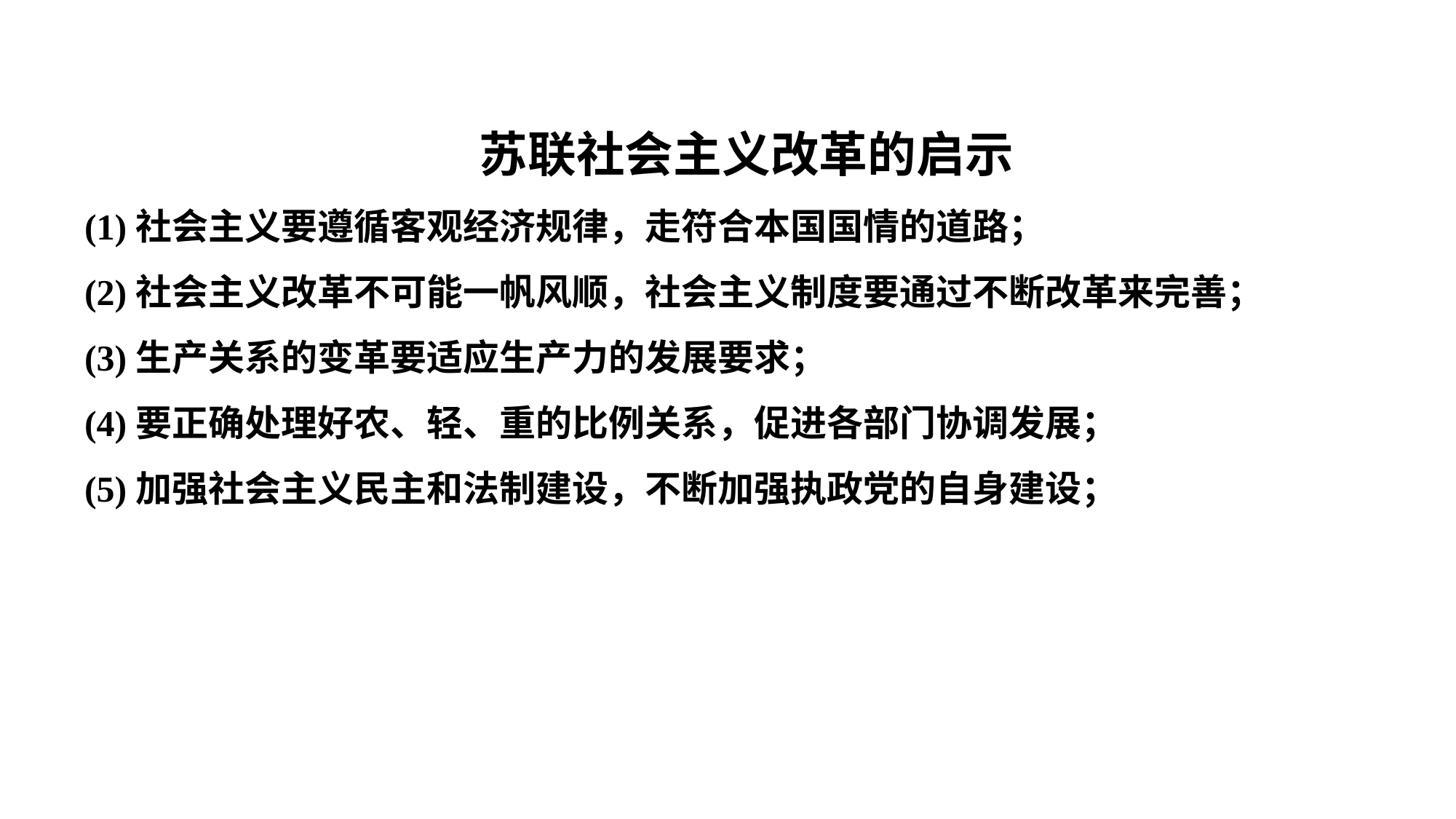

苏联社会主义改革的启示
(1)社会主义要遵循客观经济规律，走符合本国国情的道路；
(2)社会主义改革不可能一帆风顺，社会主义制度要通过不断改革来完善；
(3)生产关系的变革要适应生产力的发展要求；
(4)要正确处理好农、轻、重的比例关系，促进各部门协调发展；
(5)加强社会主义民主和法制建设，不断加强执政党的自身建设；